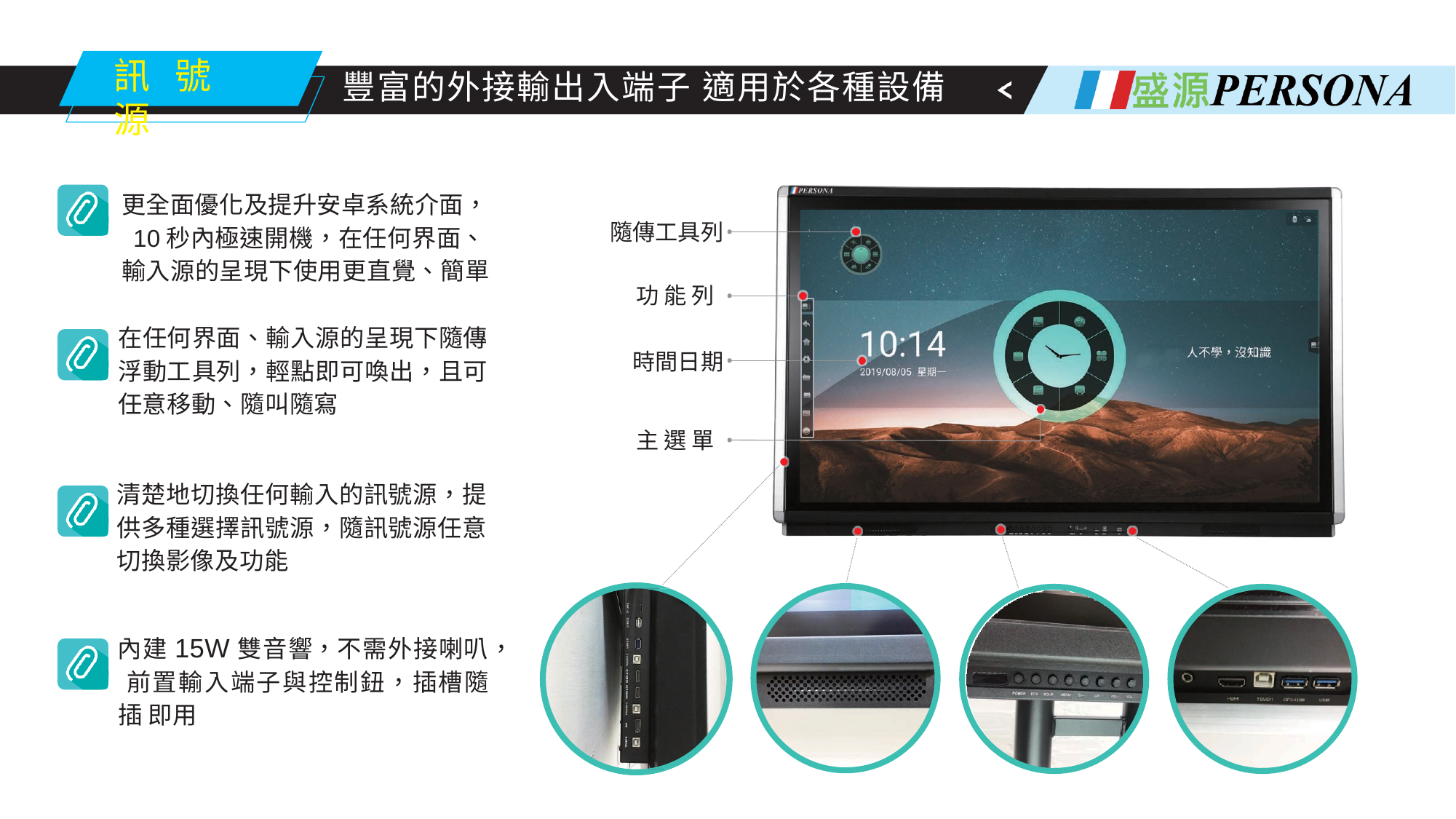

訊	號	源
# 豐富的外接輸出入端子 適用於各種設備

更全面優化及提升安卓系統介面，  10秒內極速開機，在任何界面、 輸入源的呈現下使用更直覺、簡單

隨傳工具列

功 能 列

在任何界面、輸入源的呈現下隨傳 浮動工具列，輕點即可喚出，且可 任意移動、隨叫隨寫

時間日期

主 選 單

清楚地切換任何輸入的訊號源，提 供多種選擇訊號源，隨訊號源任意 切換影像及功能

內建15W雙音響，不需外接喇叭， 前置輸入端子與控制鈕，插槽隨插 即用